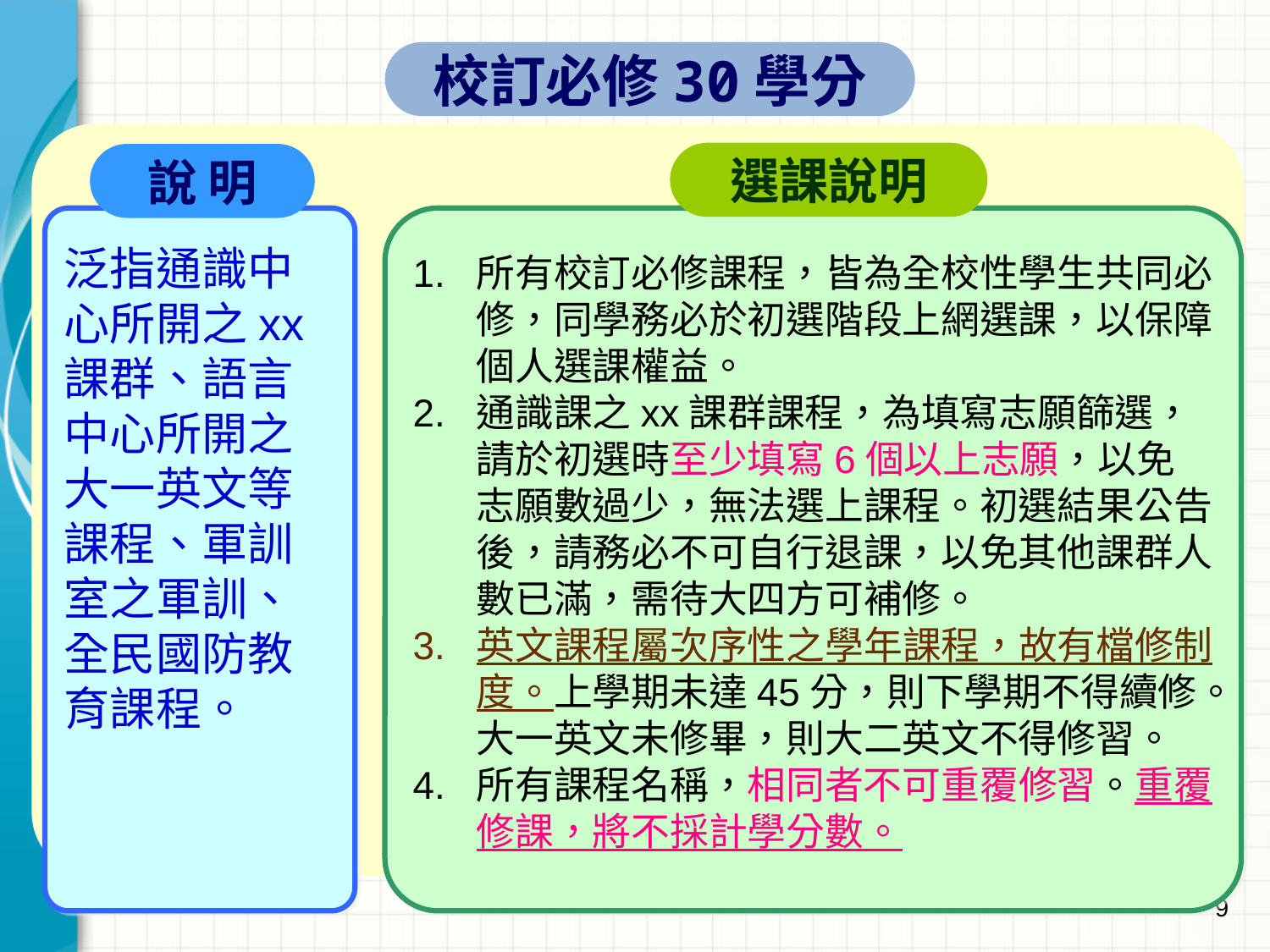

校訂必修30學分

選課說明
說 明
泛指通識中心所開之xx課群、語言中心所開之大一英文等課程、軍訓室之軍訓、全民國防教育課程。
所有校訂必修課程，皆為全校性學生共同必修，同學務必於初選階段上網選課，以保障個人選課權益。
通識課之xx課群課程，為填寫志願篩選，請於初選時至少填寫6個以上志願，以免志願數過少，無法選上課程。初選結果公告後，請務必不可自行退課，以免其他課群人數已滿，需待大四方可補修。
英文課程屬次序性之學年課程，故有檔修制度。上學期未達45分，則下學期不得續修。大一英文未修畢，則大二英文不得修習。
所有課程名稱，相同者不可重覆修習。重覆修課，將不採計學分數。
9